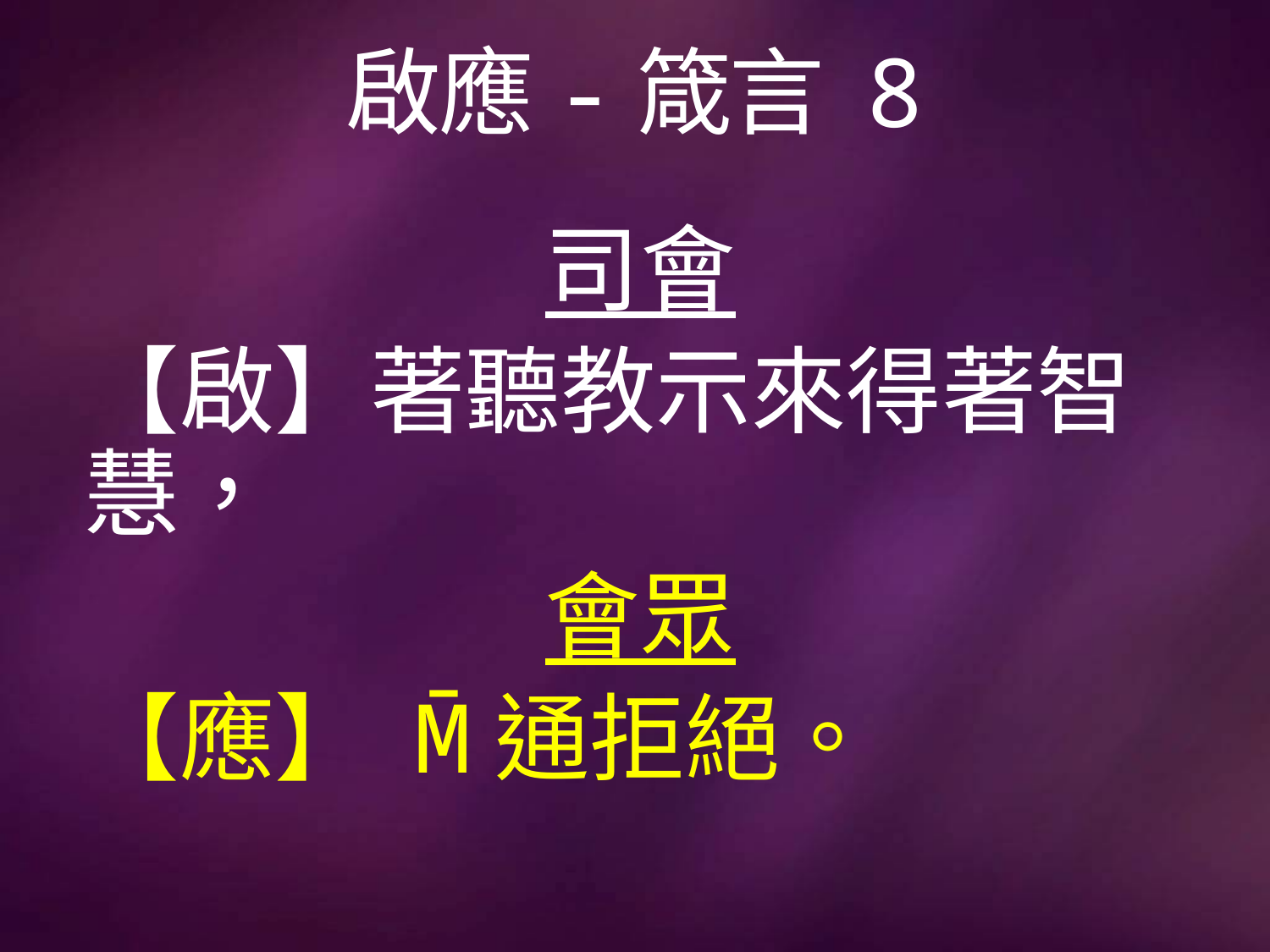

# 啟應-箴言 8
司會
【啟】著聽教示來得著智慧，
會眾
【應】 M̄通拒絕。